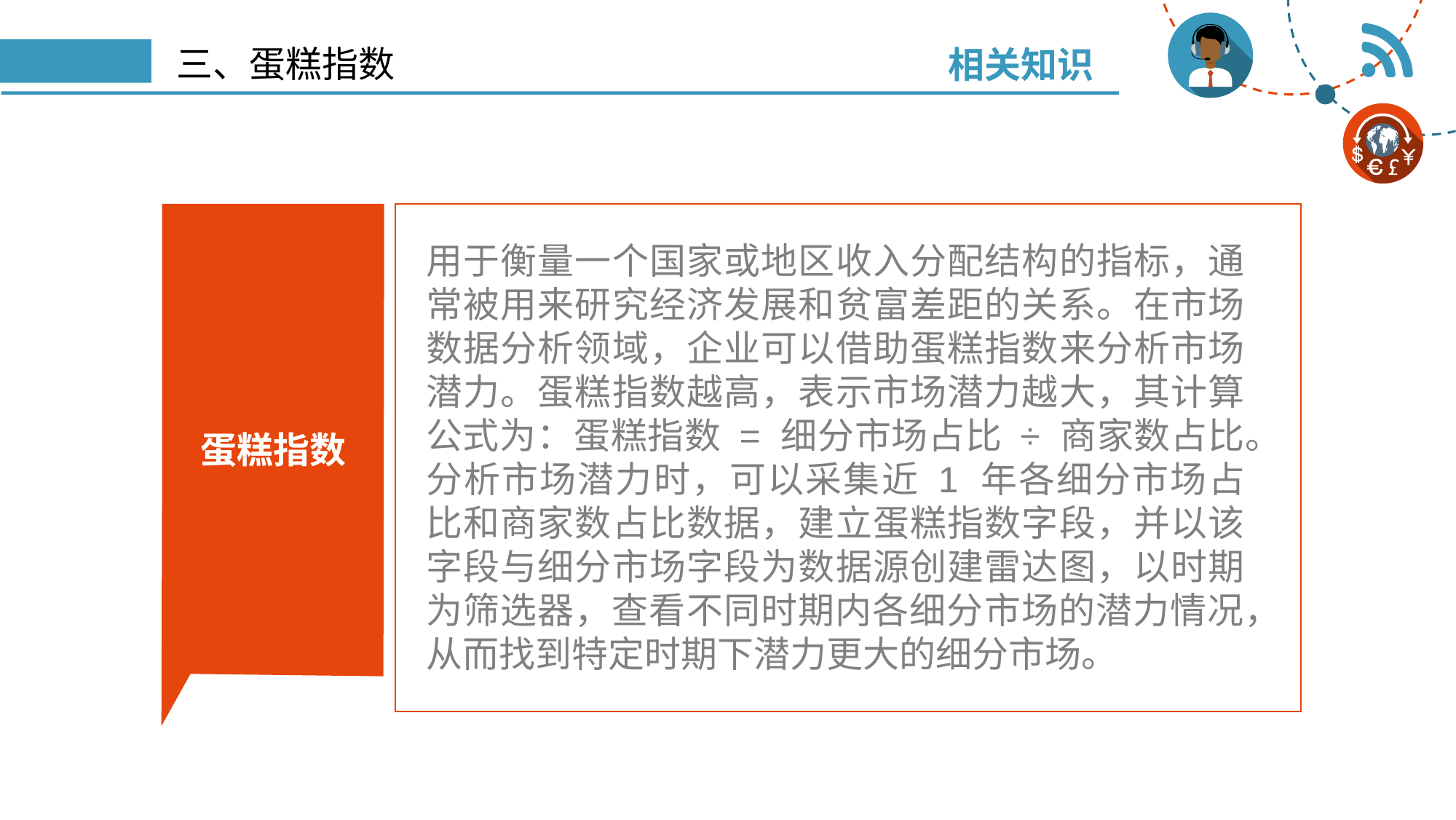

相关知识
# 三、蛋糕指数

蛋糕指数

用于衡量一个国家或地区收入分配结构的指标，通常被用来研究经济发展和贫富差距的关系。在市场数据分析领域，企业可以借助蛋糕指数来分析市场潜力。蛋糕指数越高，表示市场潜力越大，其计算公式为：蛋糕指数 = 细分市场占比 ÷ 商家数占比。分析市场潜力时，可以采集近 1 年各细分市场占比和商家数占比数据，建立蛋糕指数字段，并以该字段与细分市场字段为数据源创建雷达图，以时期为筛选器，查看不同时期内各细分市场的潜力情况，从而找到特定时期下潜力更大的细分市场。